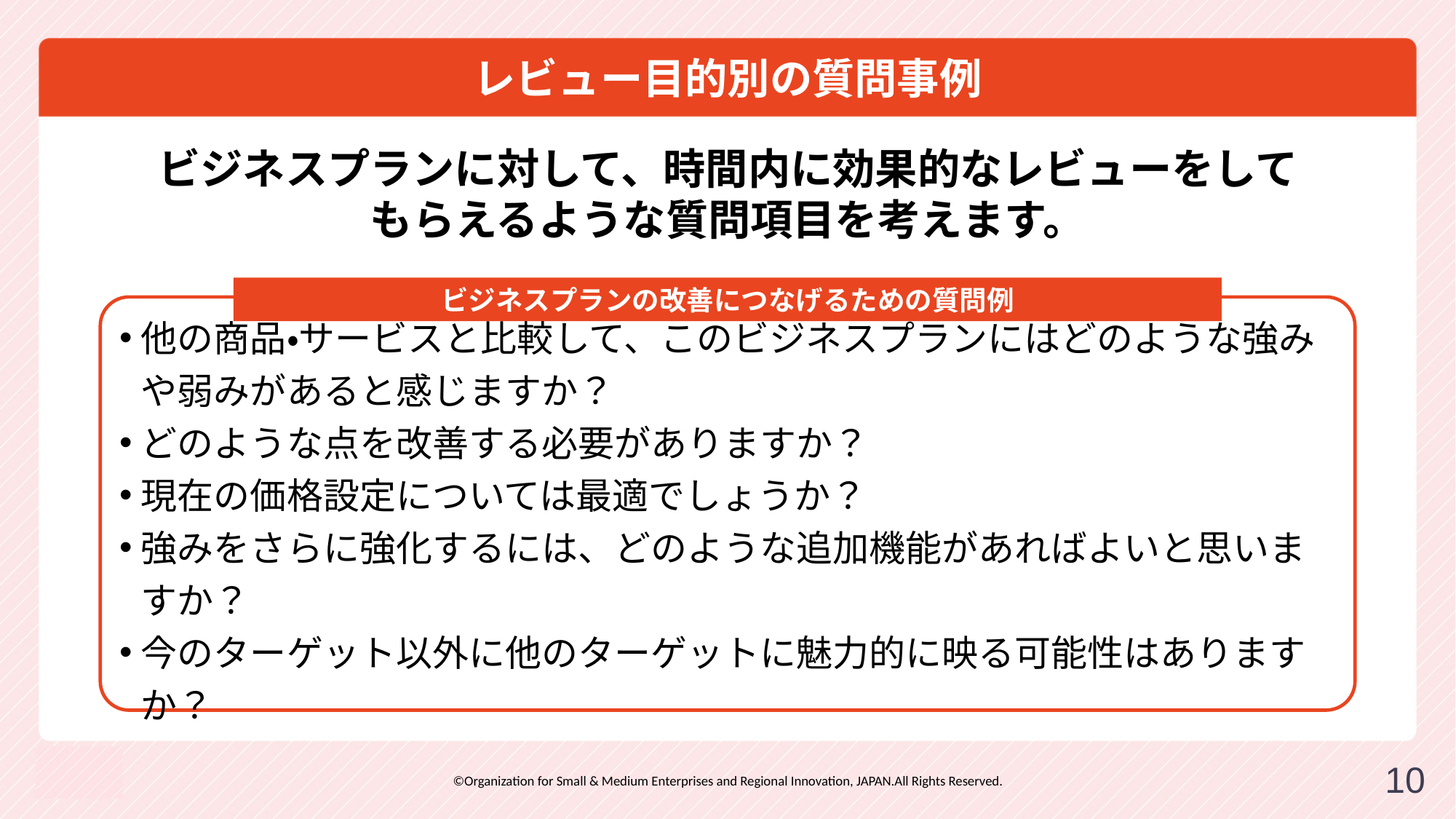

# レビュー目的別の質問事例
ビジネスプランに対して、時間内に効果的なレビューをして
もらえるような質問項目を考えます。
ビジネスプランの改善につなげるための質問例

他の商品・サービスと比較して、このビジネスプランにはどのような強みや弱みがあると感じますか？
どのような点を改善する必要がありますか？
現在の価格設定については最適でしょうか？
強みをさらに強化するには、どのような追加機能があればよいと思いますか？
今のターゲット以外に他のターゲットに魅力的に映る可能性はありますか？